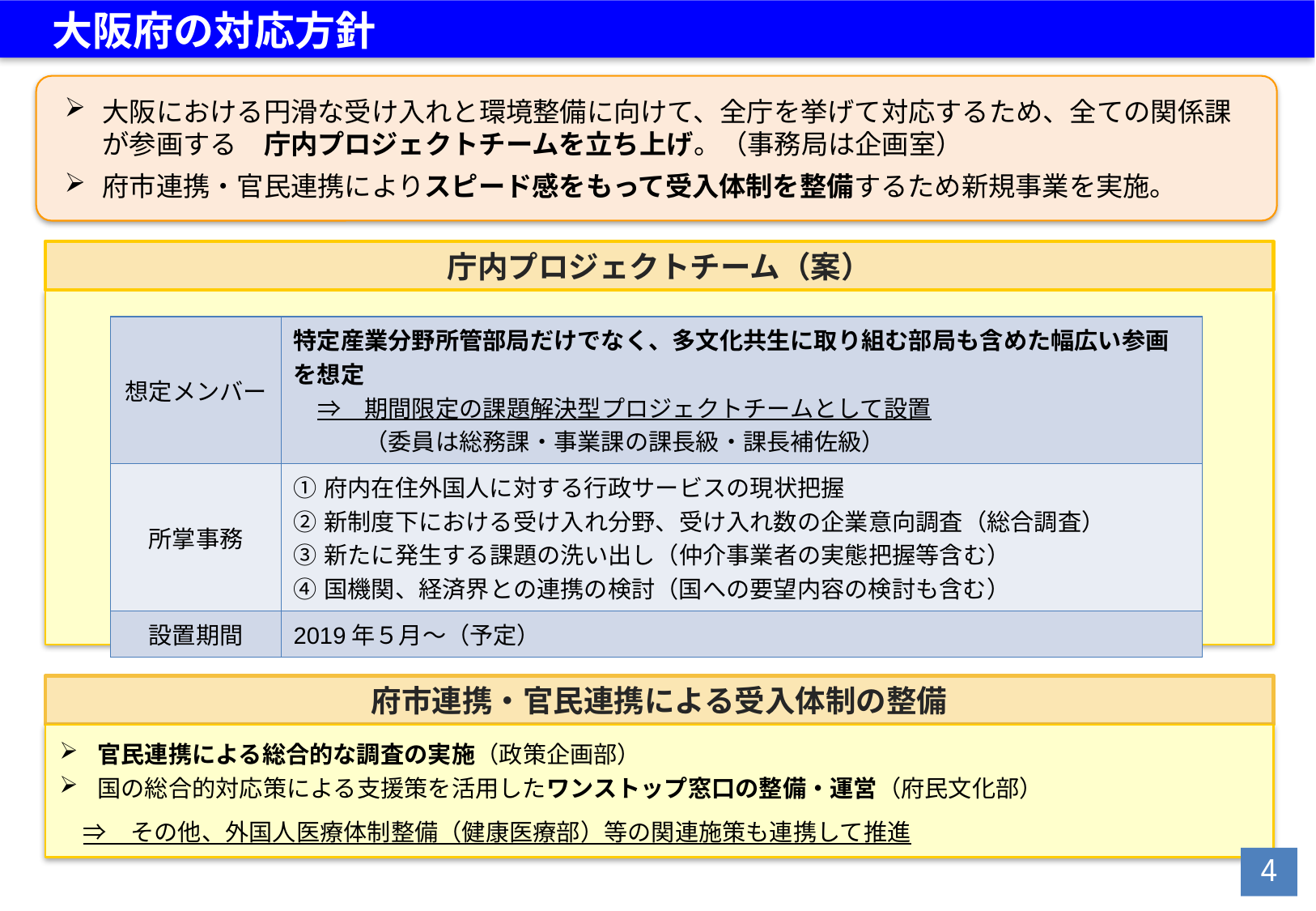

大阪府の対応方針
大阪における円滑な受け入れと環境整備に向けて、全庁を挙げて対応するため、全ての関係課が参画する　庁内プロジェクトチームを立ち上げ。（事務局は企画室）
府市連携・官民連携によりスピード感をもって受入体制を整備するため新規事業を実施。
庁内プロジェクトチーム（案）

| 想定メンバー | 特定産業分野所管部局だけでなく、多文化共生に取り組む部局も含めた幅広い参画を想定 　⇒　期間限定の課題解決型プロジェクトチームとして設置 　　　（委員は総務課・事業課の課長級・課長補佐級） |
| --- | --- |
| 所掌事務 | ①府内在住外国人に対する行政サービスの現状把握 ②新制度下における受け入れ分野、受け入れ数の企業意向調査（総合調査） ③新たに発生する課題の洗い出し（仲介事業者の実態把握等含む） ④国機関、経済界との連携の検討（国への要望内容の検討も含む） |
| 設置期間 | 2019年５月～（予定） |
府市連携・官民連携による受入体制の整備
官民連携による総合的な調査の実施（政策企画部）
国の総合的対応策による支援策を活用したワンストップ窓口の整備・運営（府民文化部）
　⇒　その他、外国人医療体制整備（健康医療部）等の関連施策も連携して推進
4